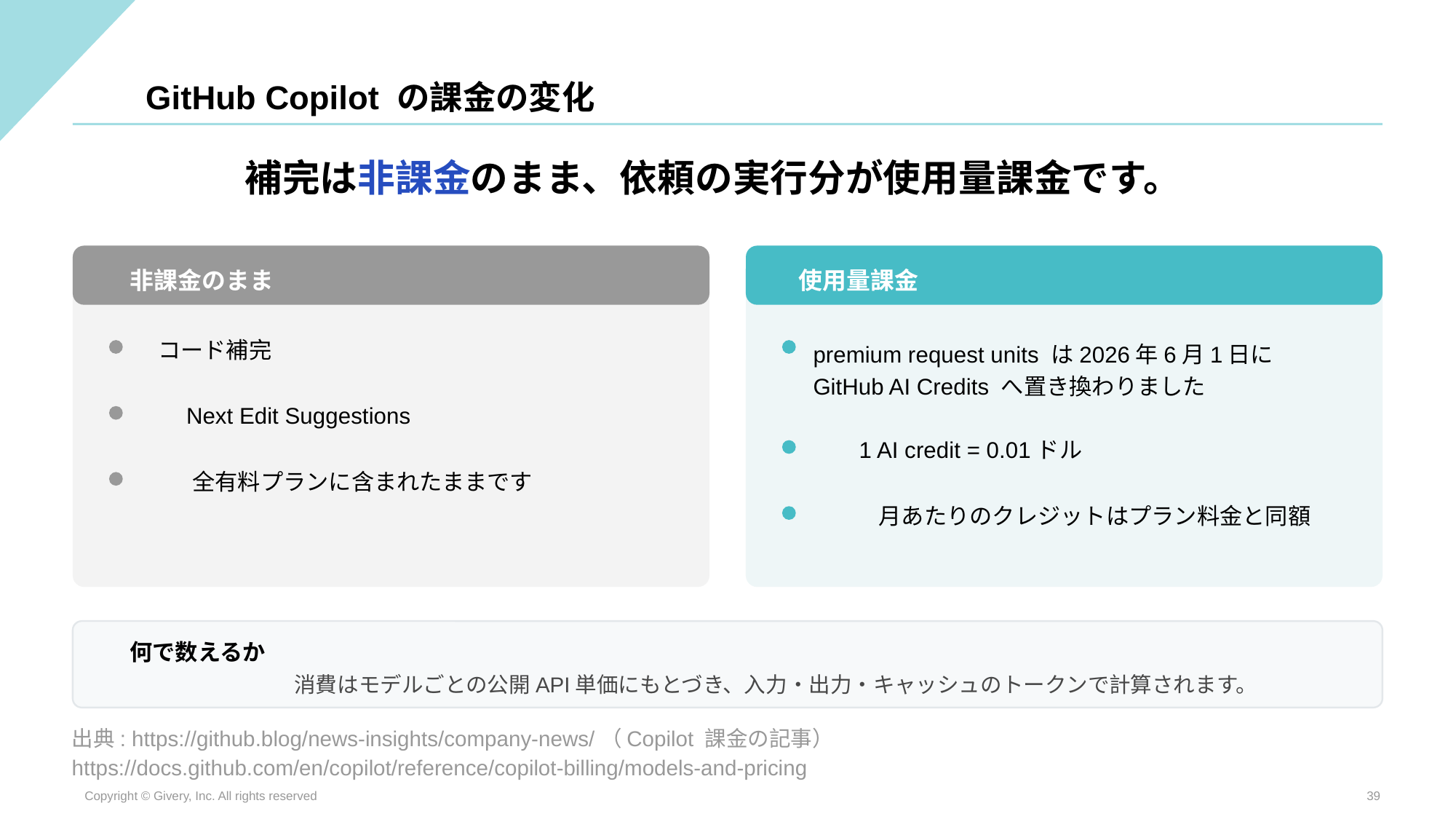

GitHub Copilot の課金の変化

補完は非課金のまま、依頼の実行分が使用量課金です。

非課金のまま
使用量課金
コード補完
premium request units は2026年6月1日に
GitHub AI Credits へ置き換わりました

Next Edit Suggestions

1 AI credit = 0.01ドル

全有料プランに含まれたままです

月あたりのクレジットはプラン料金と同額

何で数えるか
消費はモデルごとの公開API単価にもとづき、入力・出力・キャッシュのトークンで計算されます。
出典: https://github.blog/news-insights/company-news/（Copilot 課金の記事）
https://docs.github.com/en/copilot/reference/copilot-billing/models-and-pricing
Copyright © Givery, Inc. All rights reserved
39